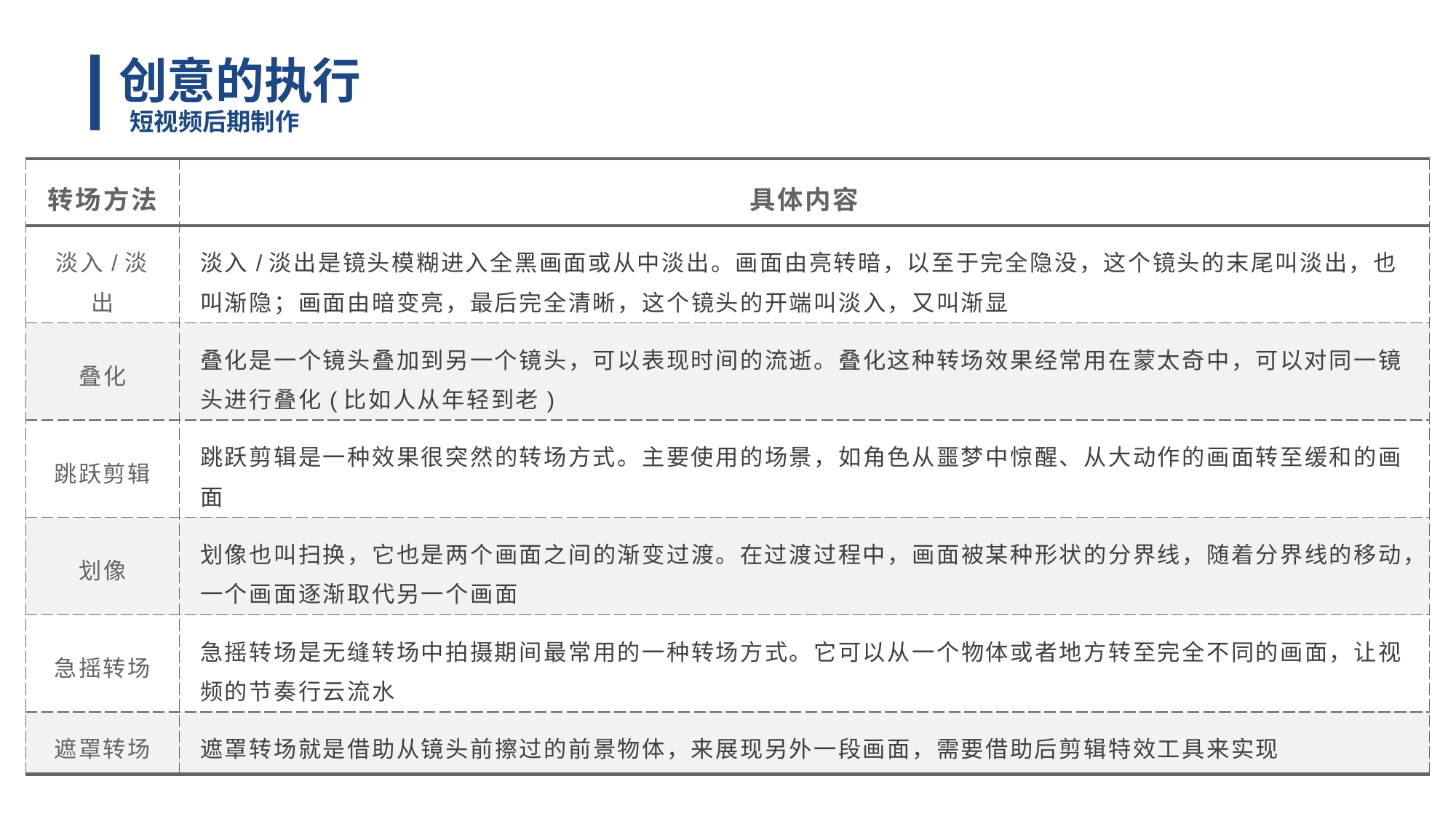

创意的执行
 短视频后期制作
| 转场方法 | 具体内容 |
| --- | --- |
| 淡入/淡出 | 淡入/淡出是镜头模糊进入全黑画面或从中淡出。画面由亮转暗，以至于完全隐没，这个镜头的末尾叫淡出，也叫渐隐；画面由暗变亮，最后完全清晰，这个镜头的开端叫淡入，又叫渐显 |
| 叠化 | 叠化是一个镜头叠加到另一个镜头，可以表现时间的流逝。叠化这种转场效果经常用在蒙太奇中，可以对同一镜头进行叠化(比如人从年轻到老) |
| 跳跃剪辑 | 跳跃剪辑是一种效果很突然的转场方式。主要使用的场景，如角色从噩梦中惊醒、从大动作的画面转至缓和的画面 |
| 划像 | 划像也叫扫换，它也是两个画面之间的渐变过渡。在过渡过程中，画面被某种形状的分界线，随着分界线的移动，一个画面逐渐取代另一个画面 |
| 急摇转场 | 急摇转场是无缝转场中拍摄期间最常用的一种转场方式。它可以从一个物体或者地方转至完全不同的画面，让视频的节奏行云流水 |
| 遮罩转场 | 遮罩转场就是借助从镜头前擦过的前景物体，来展现另外一段画面，需要借助后剪辑特效工具来实现 |